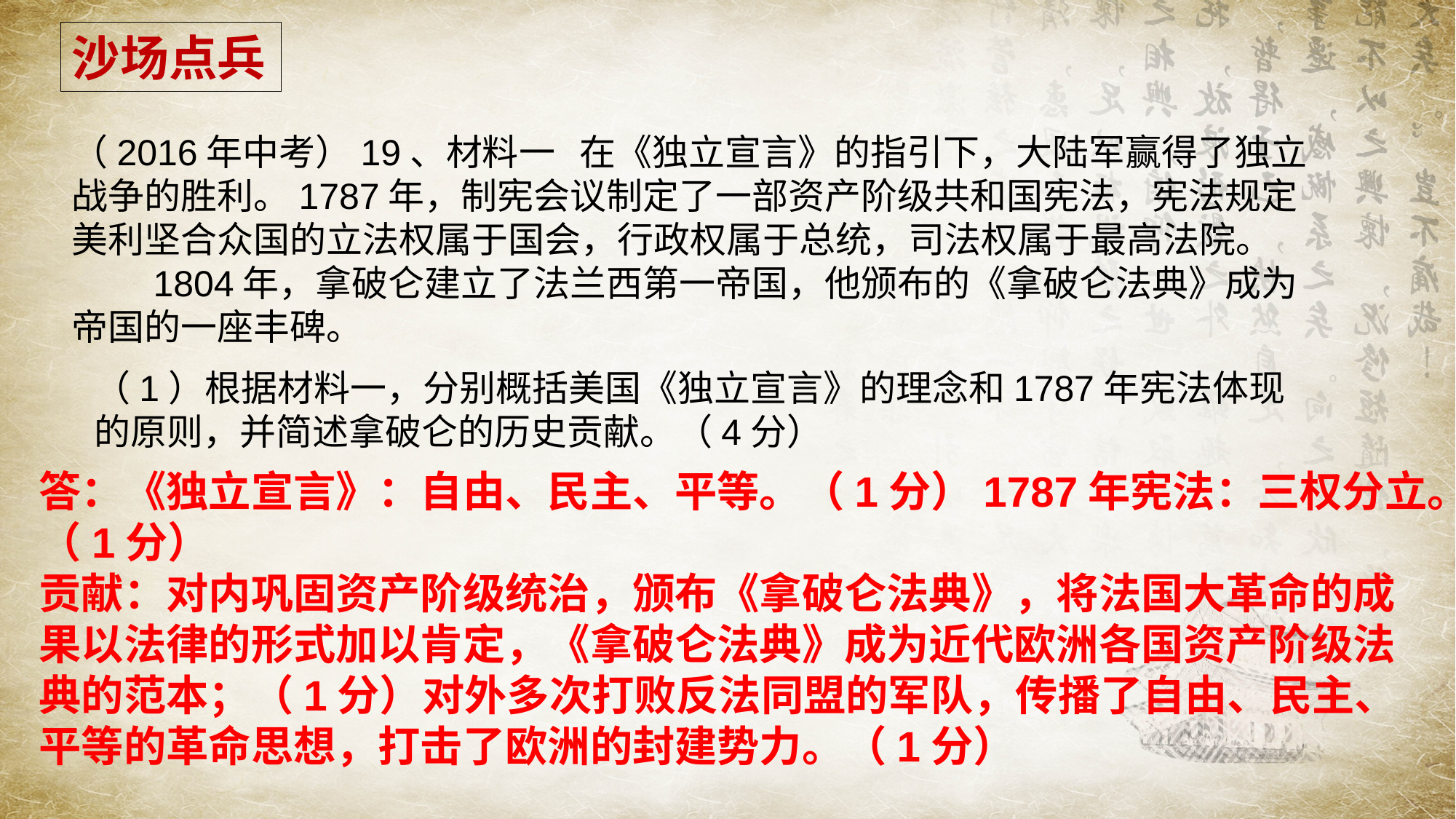

沙场点兵
（2016年中考）19、材料一   在《独立宣言》的指引下，大陆军赢得了独立战争的胜利。1787年，制宪会议制定了一部资产阶级共和国宪法，宪法规定美利坚合众国的立法权属于国会，行政权属于总统，司法权属于最高法院。
        1804年，拿破仑建立了法兰西第一帝国，他颁布的《拿破仑法典》成为帝国的一座丰碑。
（1）根据材料一，分别概括美国《独立宣言》的理念和1787年宪法体现的原则，并简述拿破仑的历史贡献。（4分）
答：《独立宣言》：自由、民主、平等。（1分）1787年宪法：三权分立。（1分）
贡献：对内巩固资产阶级统治，颁布《拿破仑法典》，将法国大革命的成果以法律的形式加以肯定，《拿破仑法典》成为近代欧洲各国资产阶级法典的范本；（1分）对外多次打败反法同盟的军队，传播了自由、民主、平等的革命思想，打击了欧洲的封建势力。（1分）